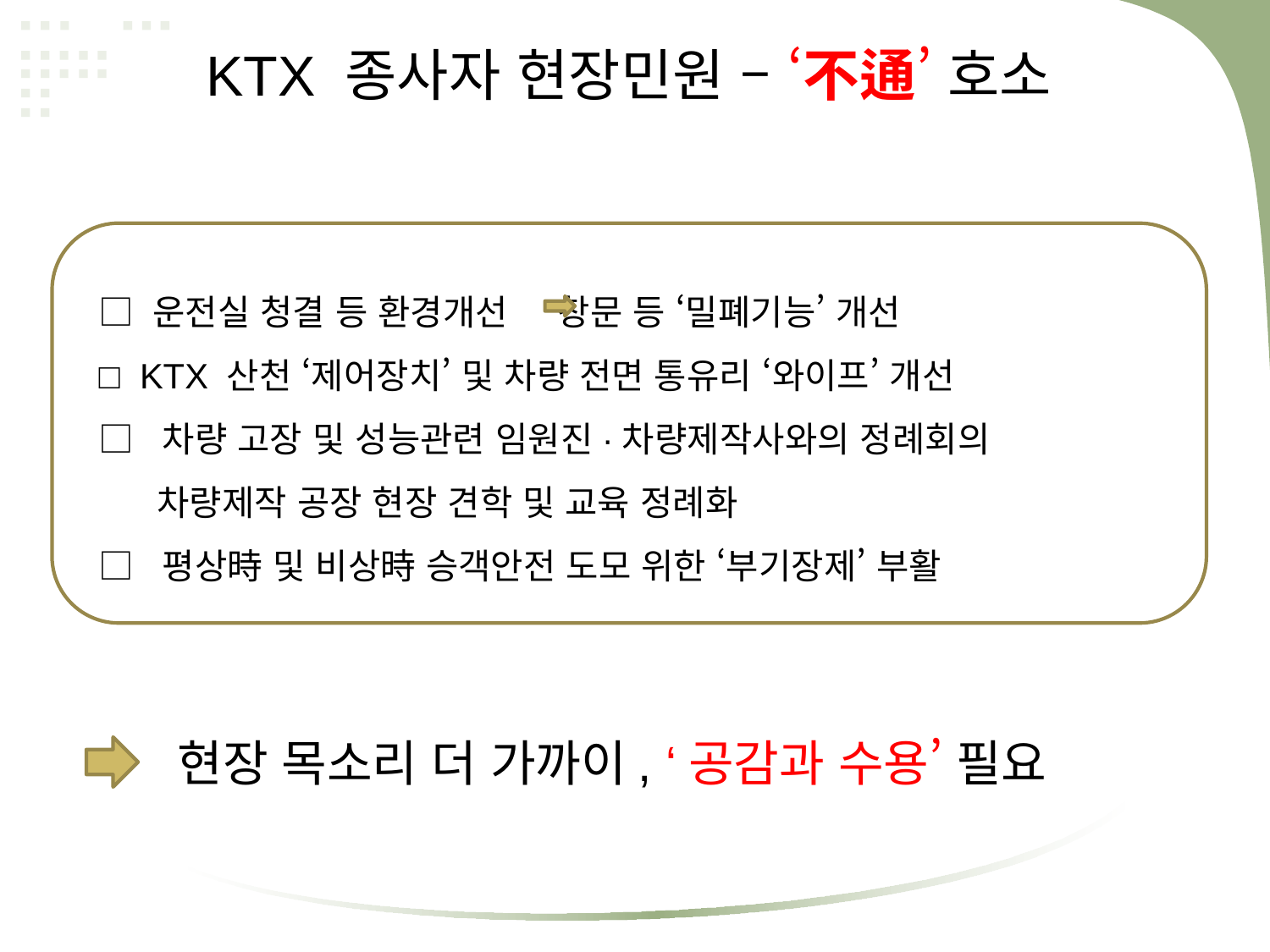

KTX 종사자 현장민원 – ‘不通’ 호소

□ 운전실 청결 등 환경개선     창문 등 ‘밀폐기능’ 개선
□  KTX 산천 ‘제어장치’ 및 차량 전면 통유리 ‘와이프’ 개선
□  차량 고장 및 성능관련 임원진·차량제작사와의 정례회의
     차량제작 공장 현장 견학 및 교육 정례화
□  평상時 및 비상時 승객안전 도모 위한 ‘부기장제’ 부활

현장 목소리 더 가까이, ‘공감과 수용’ 필요